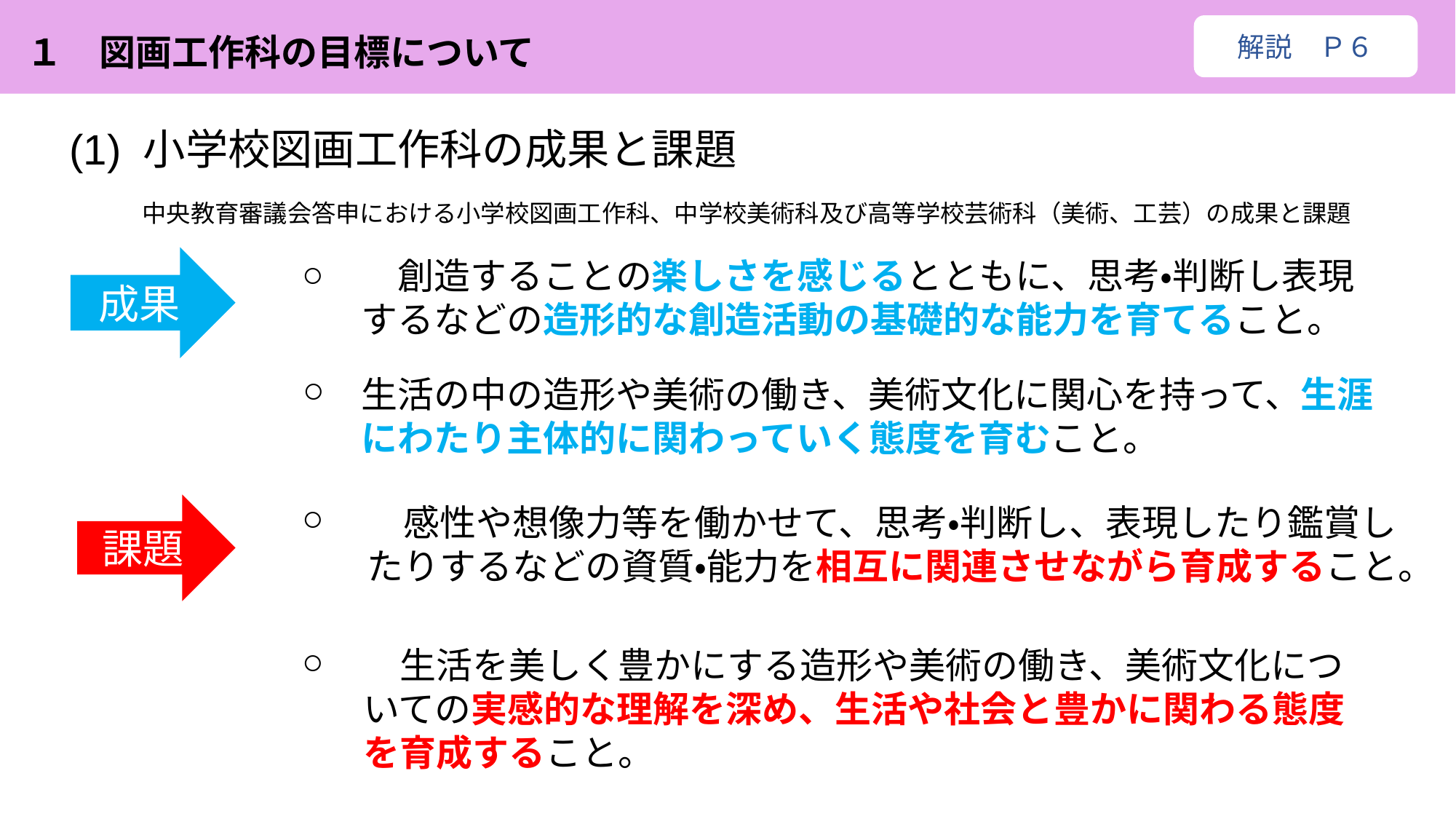

１　図画工作科の目標について
解説　Ｐ６
(1) 小学校図画工作科の成果と課題
中央教育審議会答申における小学校図画工作科、中学校美術科及び高等学校芸術科（美術、工芸）の成果と課題
成果
　創造することの楽しさを感じるとともに、思考・判断し表現するなどの造形的な創造活動の基礎的な能力を育てること。

○
○
生活の中の造形や美術の働き、美術文化に関心を持って、生涯にわたり主体的に関わっていく態度を育むこと。
○
　感性や想像力等を働かせて、思考・判断し、表現したり鑑賞したりするなどの資質・能力を相互に関連させながら育成すること。

課題
○
　生活を美しく豊かにする造形や美術の働き、美術文化についての実感的な理解を深め、生活や社会と豊かに関わる態度を育成すること。